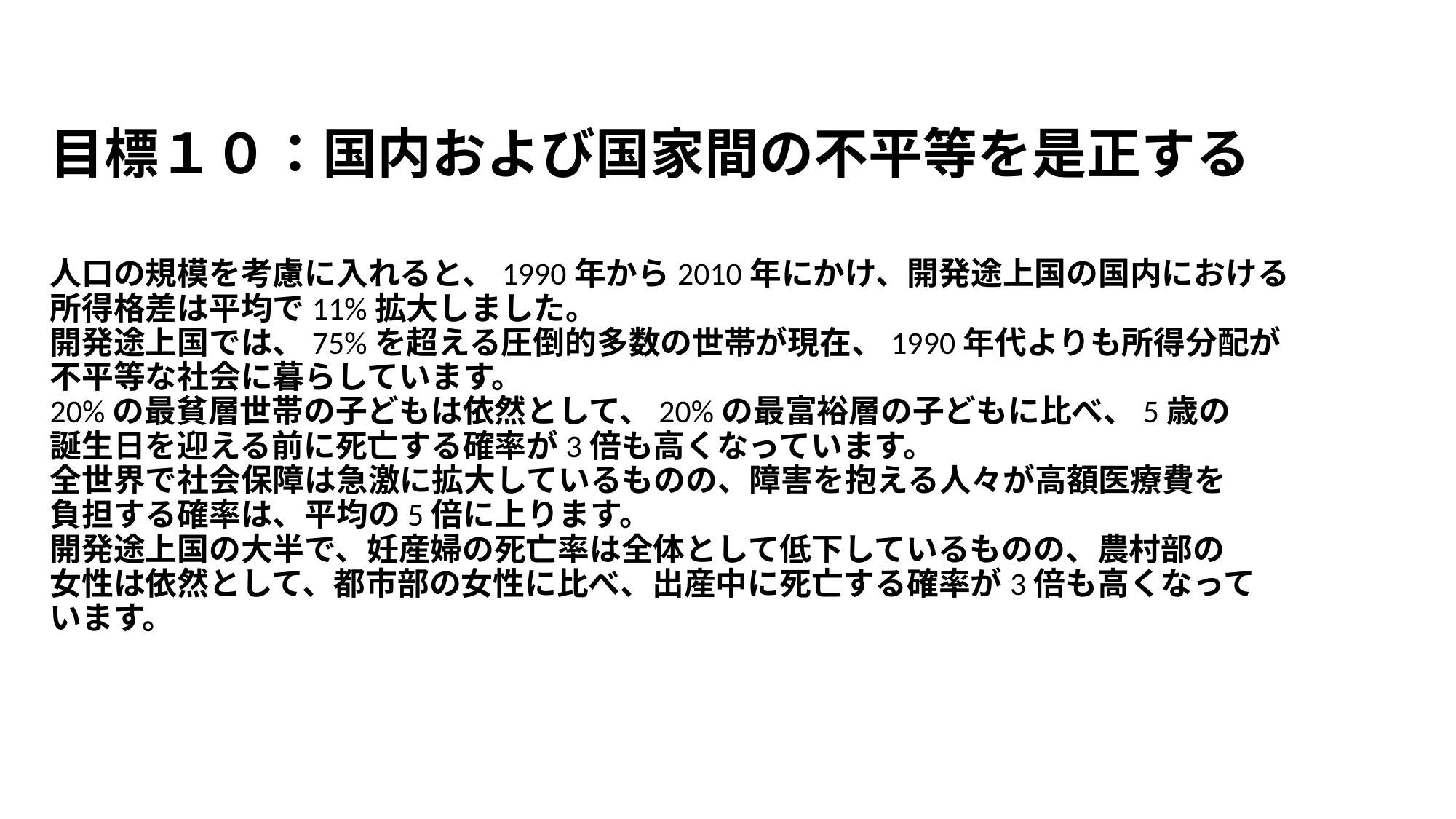

# 目標１０：国内および国家間の不平等を是正する 人口の規模を考慮に入れると、1990年から2010年にかけ、開発途上国の国内における 所得格差は平均で11%拡大しました。 開発途上国では、75%を超える圧倒的多数の世帯が現在、1990年代よりも所得分配が 不平等な社会に暮らしています。 20%の最貧層世帯の子どもは依然として、20%の最富裕層の子どもに比べ、5歳の 誕生日を迎える前に死亡する確率が3倍も高くなっています。 全世界で社会保障は急激に拡大しているものの、障害を抱える人々が高額医療費を 負担する確率は、平均の5倍に上ります。 開発途上国の大半で、妊産婦の死亡率は全体として低下しているものの、農村部の 女性は依然として、都市部の女性に比べ、出産中に死亡する確率が3倍も高くなって います。